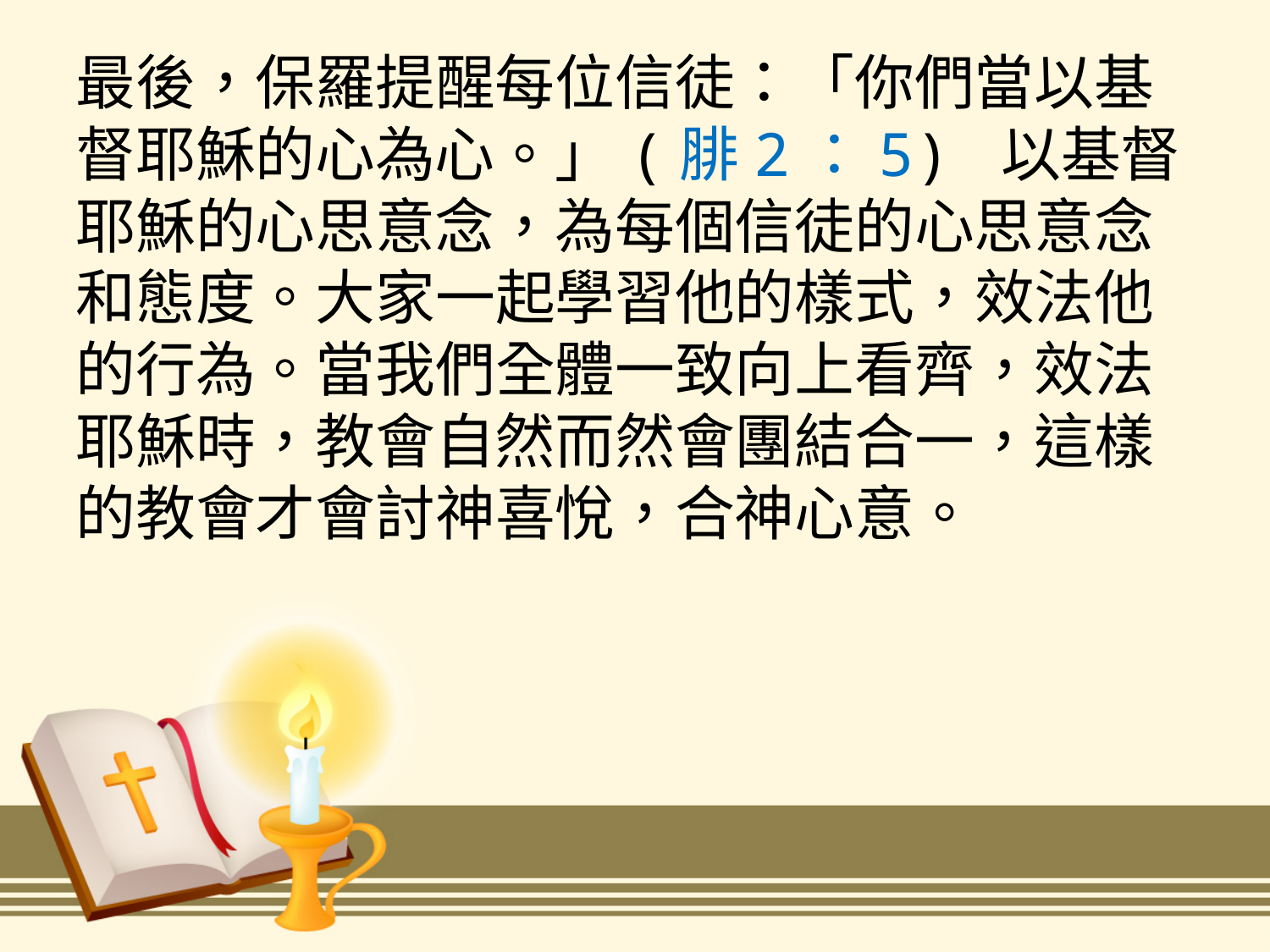

# 最後，保羅提醒每位信徒：「你們當以基督耶穌的心為心。」(腓2：5) 以基督耶穌的心思意念，為每個信徒的心思意念和態度。大家一起學習他的樣式，效法他的行為。當我們全體一致向上看齊，效法耶穌時，教會自然而然會團結合一，這樣的教會才會討神喜悅，合神心意。